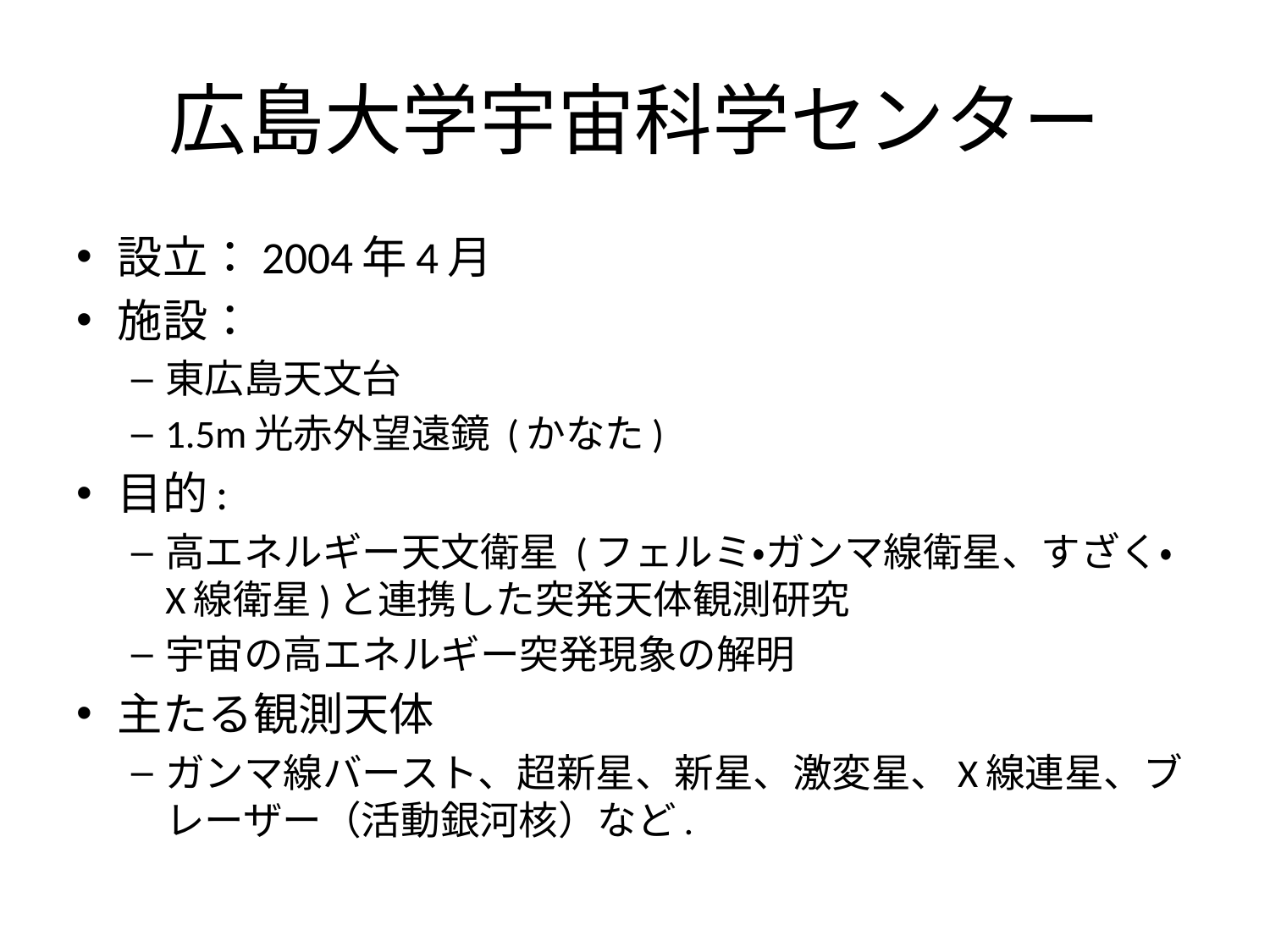

# 広島大学宇宙科学センター
設立：2004年4月
施設：
東広島天文台
1.5m光赤外望遠鏡 (かなた)
目的:
高エネルギー天文衛星 (フェルミ・ガンマ線衛星、すざく・X線衛星)と連携した突発天体観測研究
宇宙の高エネルギー突発現象の解明
主たる観測天体
ガンマ線バースト、超新星、新星、激変星、X線連星、ブレーザー（活動銀河核）など.